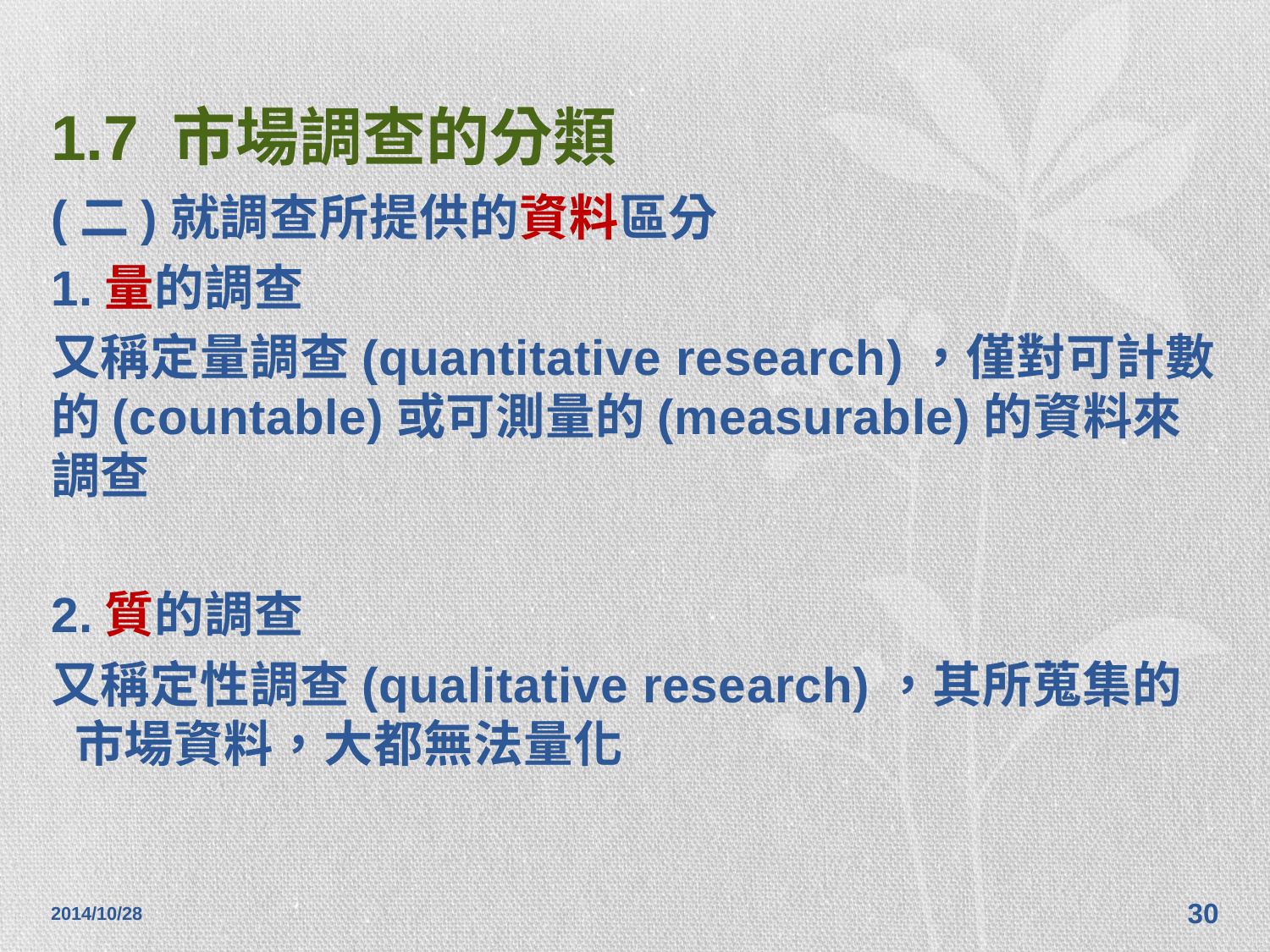

# 1.7 市場調查的分類
(二)就調查所提供的資料區分
1.量的調查
又稱定量調查(quantitative research)，僅對可計數的(countable)或可測量的(measurable)的資料來調查

2.質的調查
又稱定性調查(qualitative research)，其所蒐集的市場資料，大都無法量化

2014/10/28
30